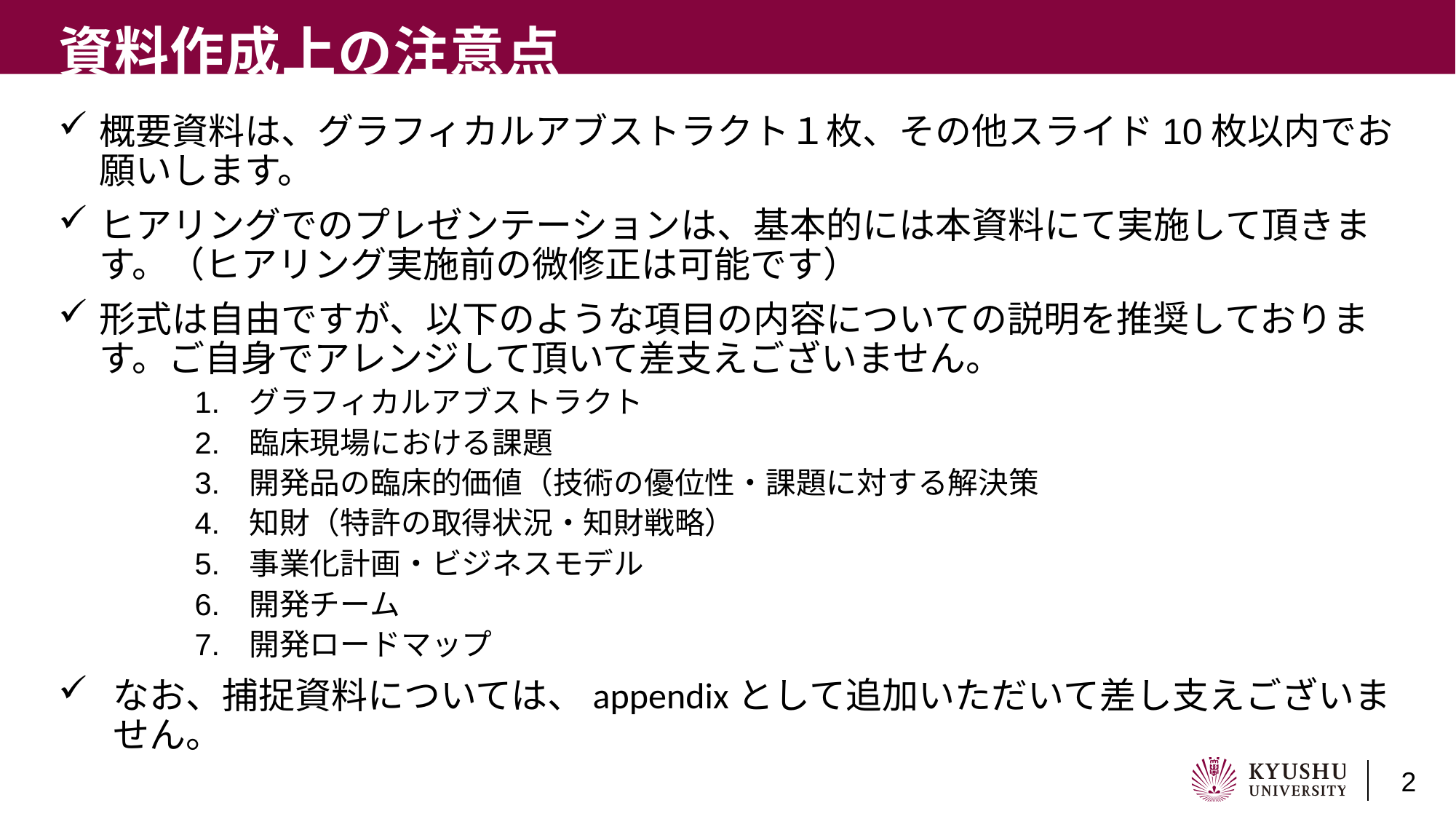

# 資料作成上の注意点
概要資料は、グラフィカルアブストラクト１枚、その他スライド10枚以内でお願いします。
ヒアリングでのプレゼンテーションは、基本的には本資料にて実施して頂きます。（ヒアリング実施前の微修正は可能です）
形式は自由ですが、以下のような項目の内容についての説明を推奨しております。ご自身でアレンジして頂いて差支えございません。
グラフィカルアブストラクト
臨床現場における課題
開発品の臨床的価値（技術の優位性・課題に対する解決策
知財（特許の取得状況・知財戦略）
事業化計画・ビジネスモデル
開発チーム
開発ロードマップ
なお、捕捉資料については、appendixとして追加いただいて差し支えございません。

2